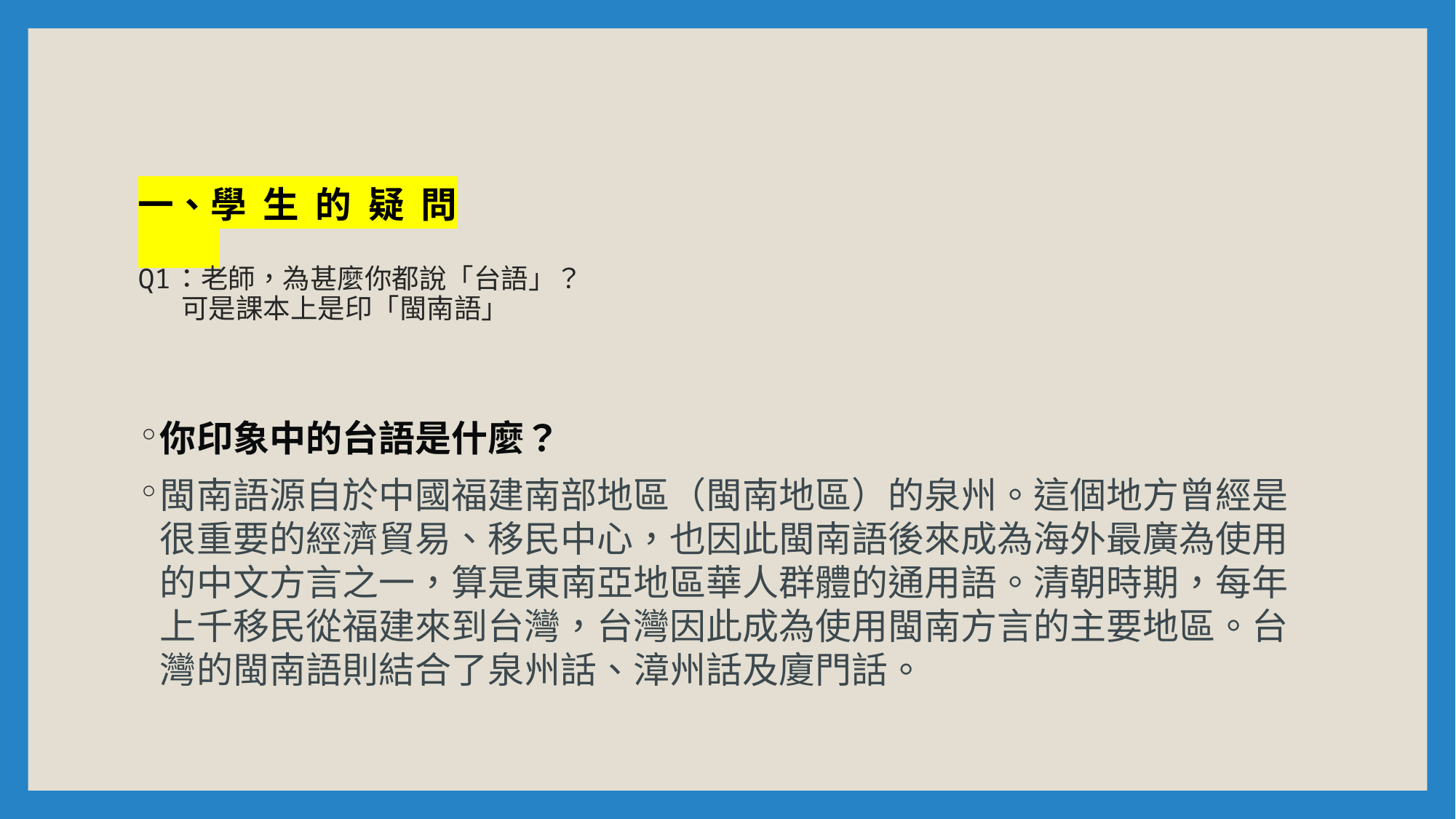

# 一、學  生  的  疑  問 Q1：老師，為甚麼你都說「台語」？ 可是課本上是印「閩南語」
你印象中的台語是什麼？
閩南語源自於中國福建南部地區（閩南地區）的泉州。這個地方曾經是很重要的經濟貿易、移民中心，也因此閩南語後來成為海外最廣為使用的中文方言之一，算是東南亞地區華人群體的通用語。清朝時期，每年上千移民從福建來到台灣，台灣因此成為使用閩南方言的主要地區。台灣的閩南語則結合了泉州話、漳州話及廈門話。